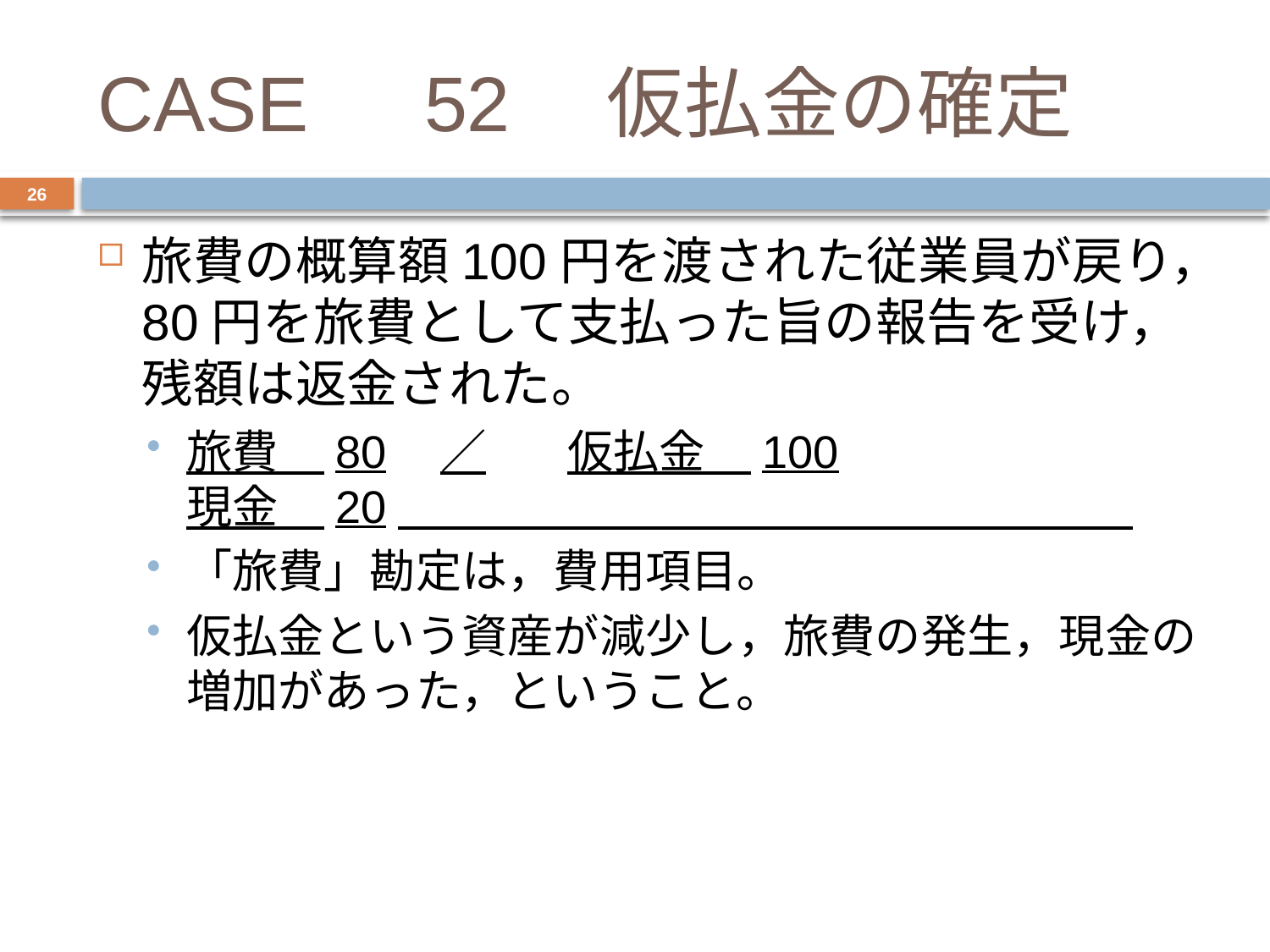

# CASE　52　仮払金の確定
26
旅費の概算額100円を渡された従業員が戻り，80円を旅費として支払った旨の報告を受け，残額は返金された。
旅費　80	／	仮払金　100
現金　20　　　　　　　　　　　　　　　　|
「旅費」勘定は，費用項目。
仮払金という資産が減少し，旅費の発生，現金の増加があった，ということ。